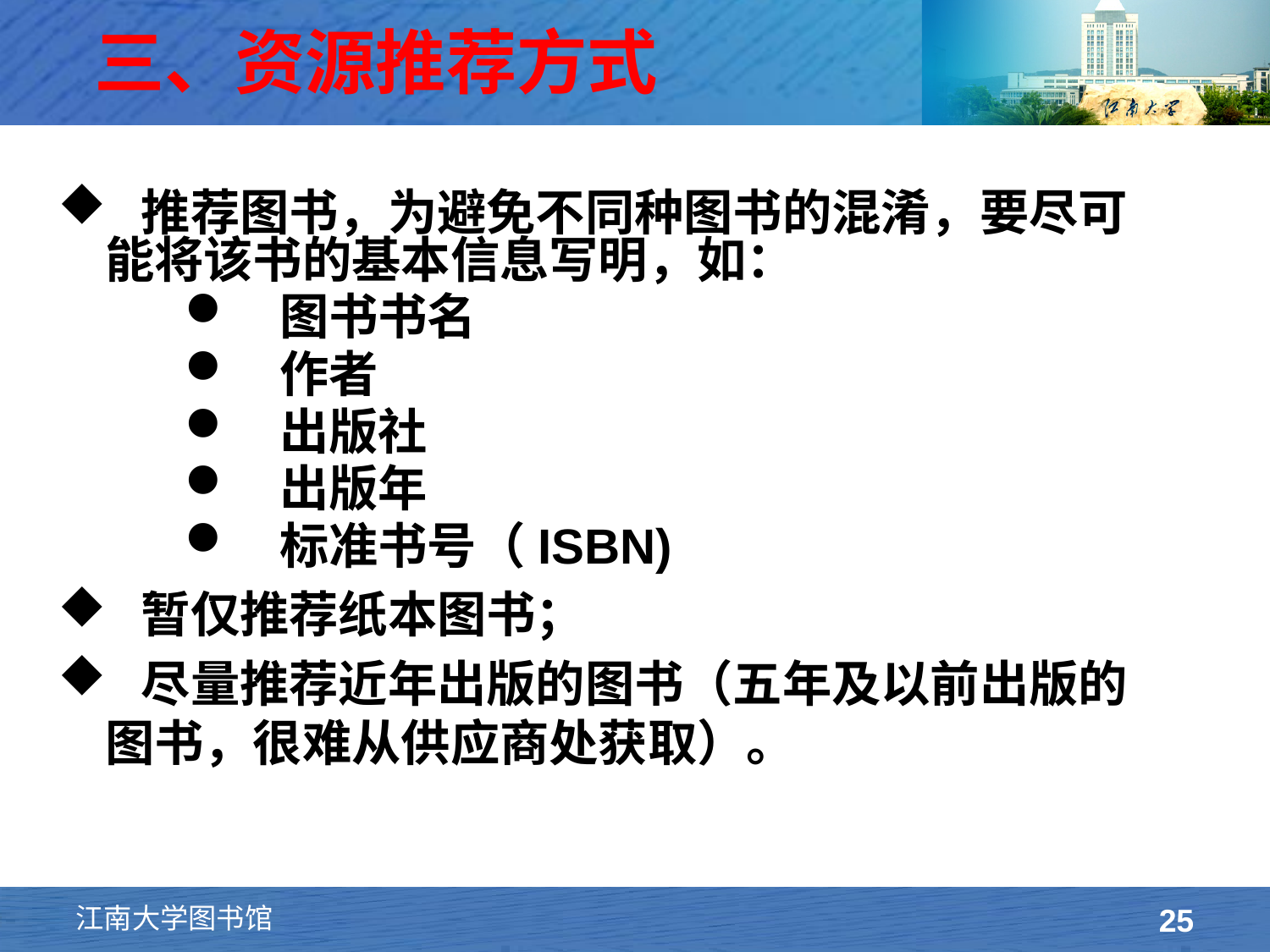

# 三、资源推荐方式
  推荐图书，为避免不同种图书的混淆，要尽可能将该书的基本信息写明，如：
   图书书名
   作者
   出版社
   出版年
   标准书号（ISBN)
  暂仅推荐纸本图书；
  尽量推荐近年出版的图书（五年及以前出版的图书，很难从供应商处获取）。